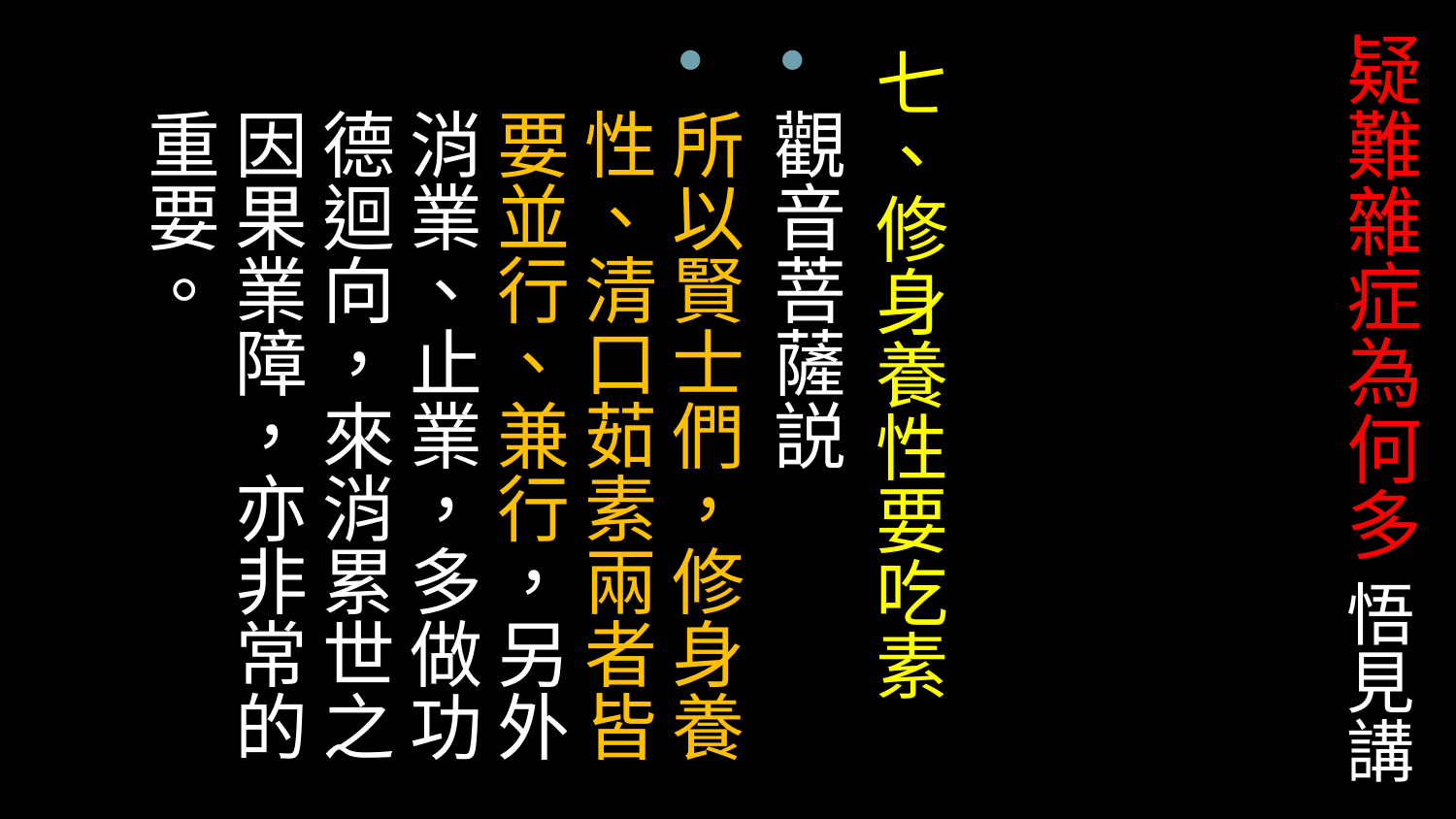

# 疑難雜症為何多 悟見講
七、修身養性要吃素
觀音菩薩説
所以賢士們，修身養性、清口茹素兩者皆要並行、兼行，另外消業、止業，多做功德迴向，來消累世之因果業障，亦非常的重要。